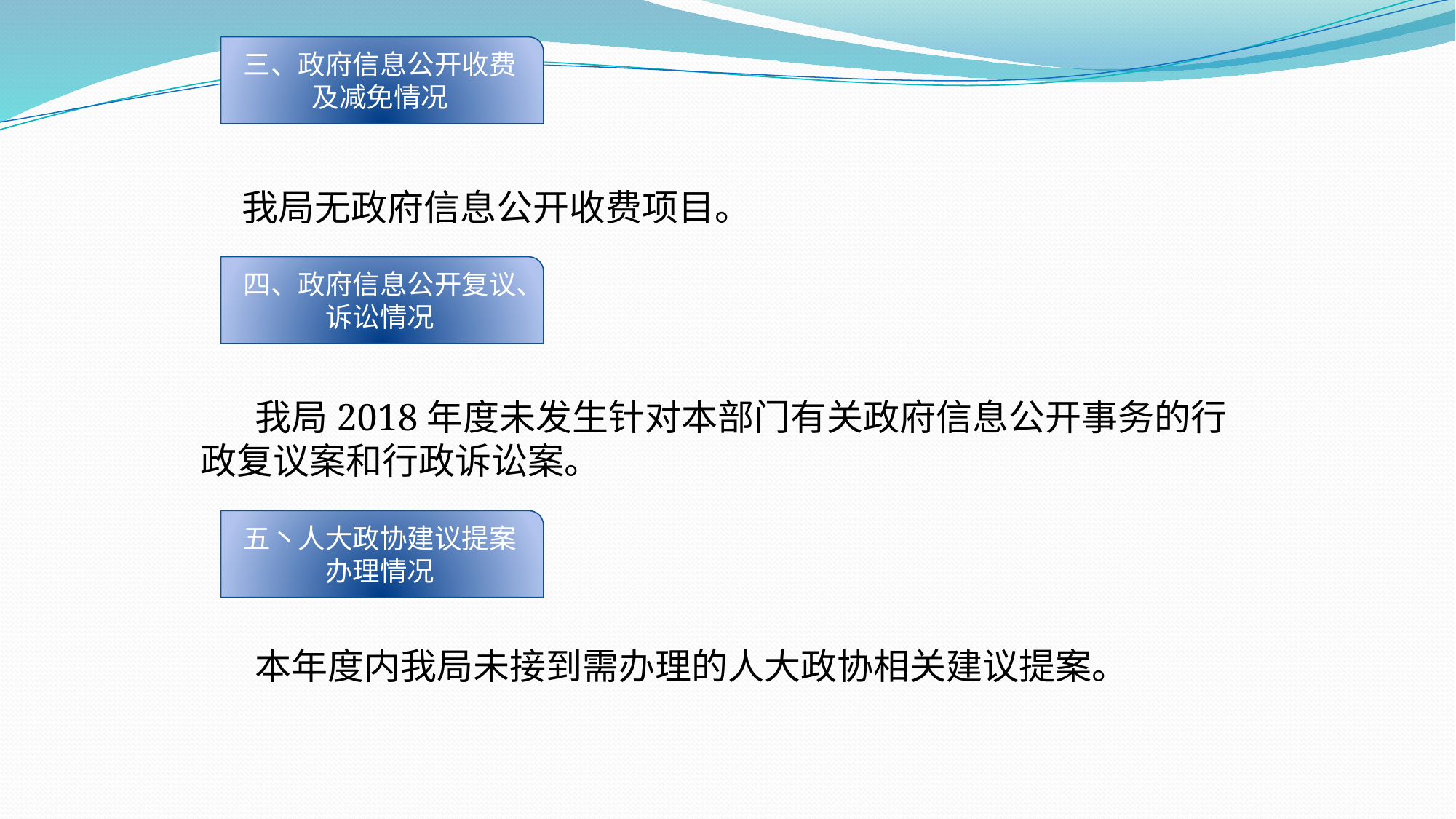

三、政府信息公开收费及减免情况
我局无政府信息公开收费项目。

四、政府信息公开复议、诉讼情况
我局2018年度未发生针对本部门有关政府信息公开事务的行政复议案和行政诉讼案。

五丶人大政协建议提案办理情况
本年度内我局未接到需办理的人大政协相关建议提案。